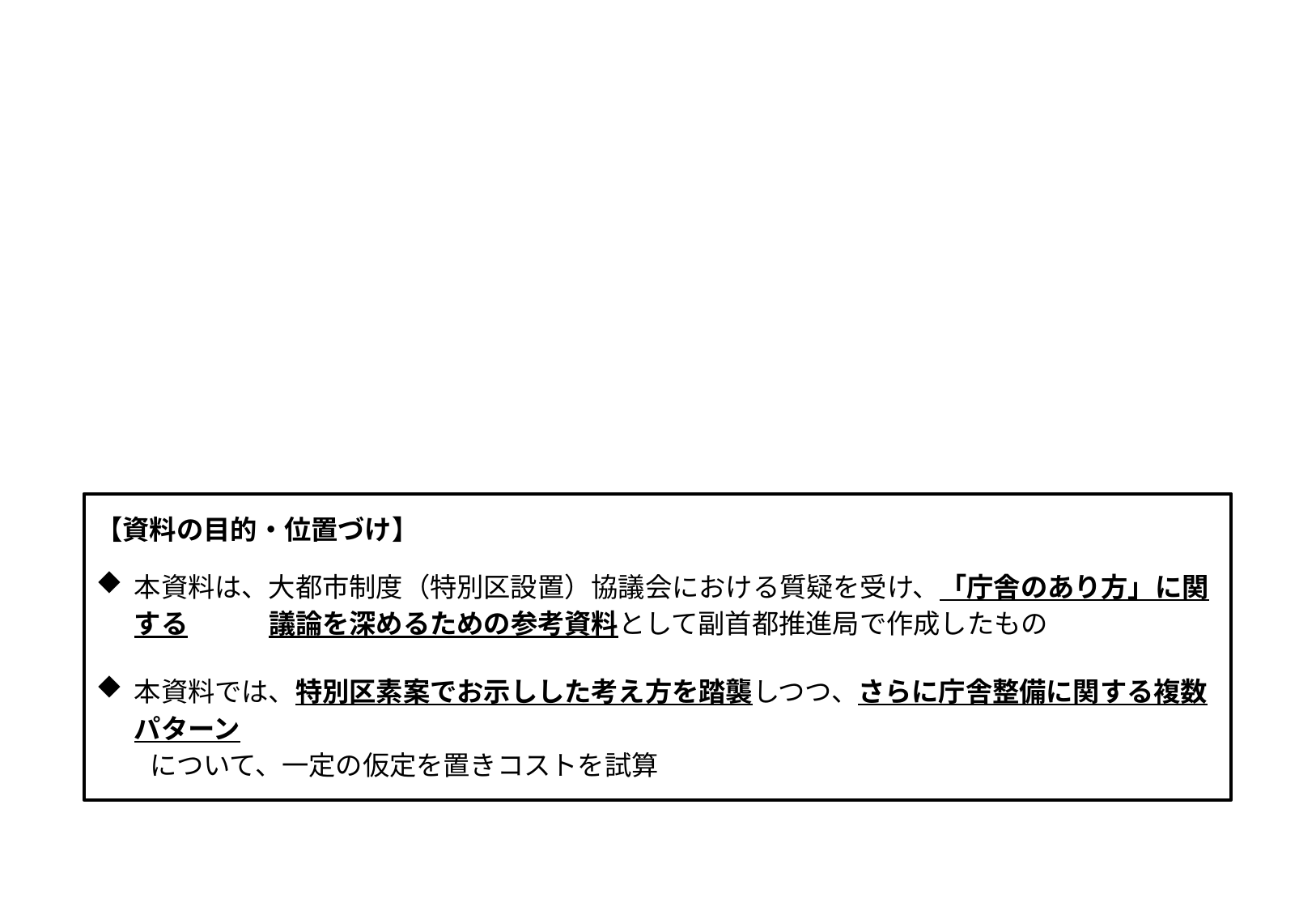

【資料の目的・位置づけ】
本資料は、大都市制度（特別区設置）協議会における質疑を受け、「庁舎のあり方」に関する　　　議論を深めるための参考資料として副首都推進局で作成したもの
本資料では、特別区素案でお示しした考え方を踏襲しつつ、さらに庁舎整備に関する複数パターン
　　について、一定の仮定を置きコストを試算